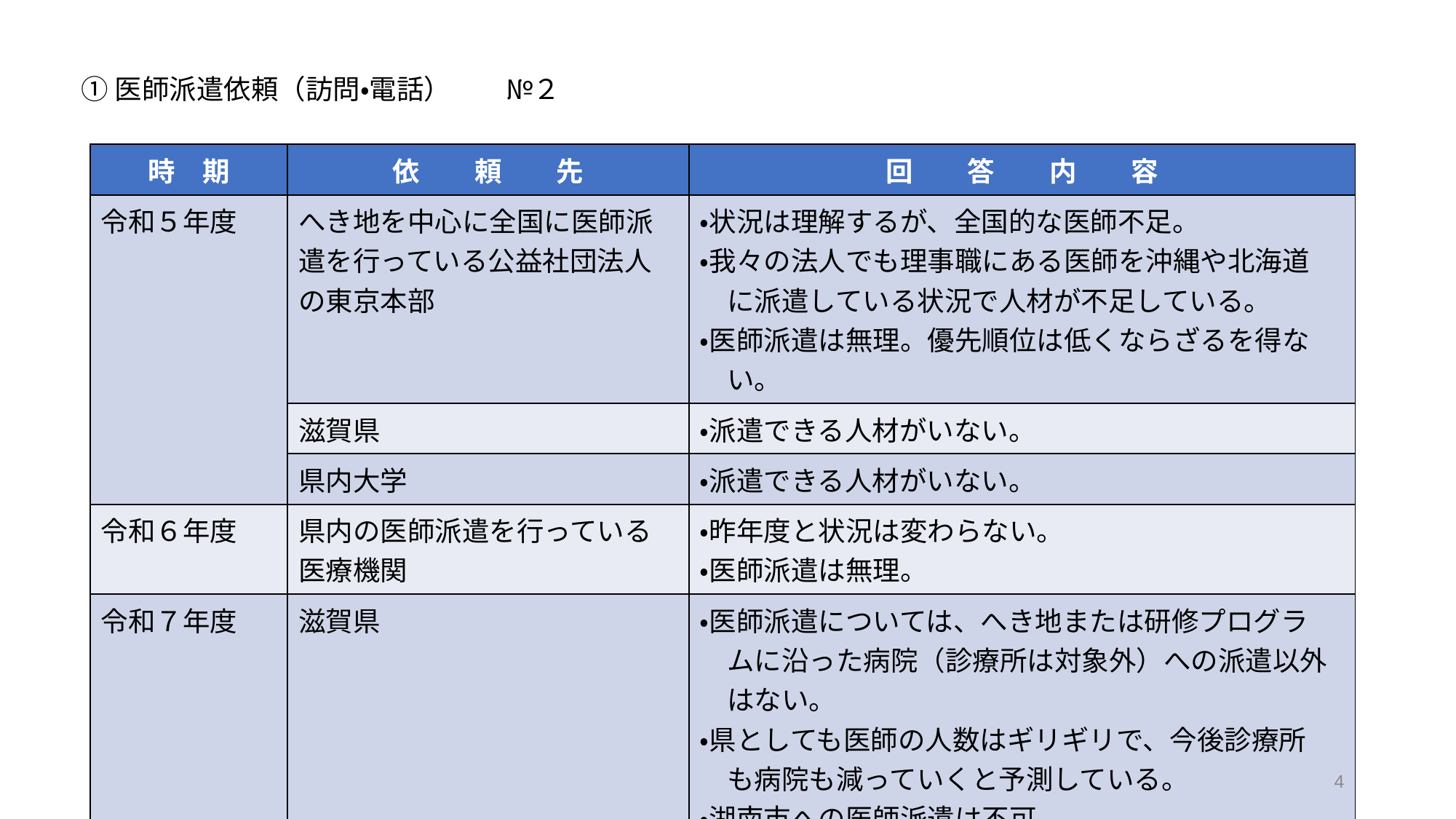

①医師派遣依頼（訪問・電話）　　№２
| 時　期 | 依　　頼　　先 | 回　　答　　内　　容 |
| --- | --- | --- |
| 令和５年度 | へき地を中心に全国に医師派遣を行っている公益社団法人の東京本部 | ・状況は理解するが、全国的な医師不足。　 ・我々の法人でも理事職にある医師を沖縄や北海道　 　に派遣している状況で人材が不足している。 ・医師派遣は無理。優先順位は低くならざるを得な　 　い。 |
| 令和５年度 | 滋賀県 | ・派遣できる人材がいない。 |
| 令和５年度 | 県内大学 | ・派遣できる人材がいない。 |
| 令和６年度 | 県内の医師派遣を行っている医療機関 | ・昨年度と状況は変わらない。 ・医師派遣は無理。 |
| 令和７年度 | 滋賀県 | ・医師派遣については、へき地または研修プログラ 　ムに沿った病院（診療所は対象外）への派遣以外 　はない。 ・県としても医師の人数はギリギリで、今後診療所 　も病院も減っていくと予測している。 ・湖南市への医師派遣は不可。 |
4